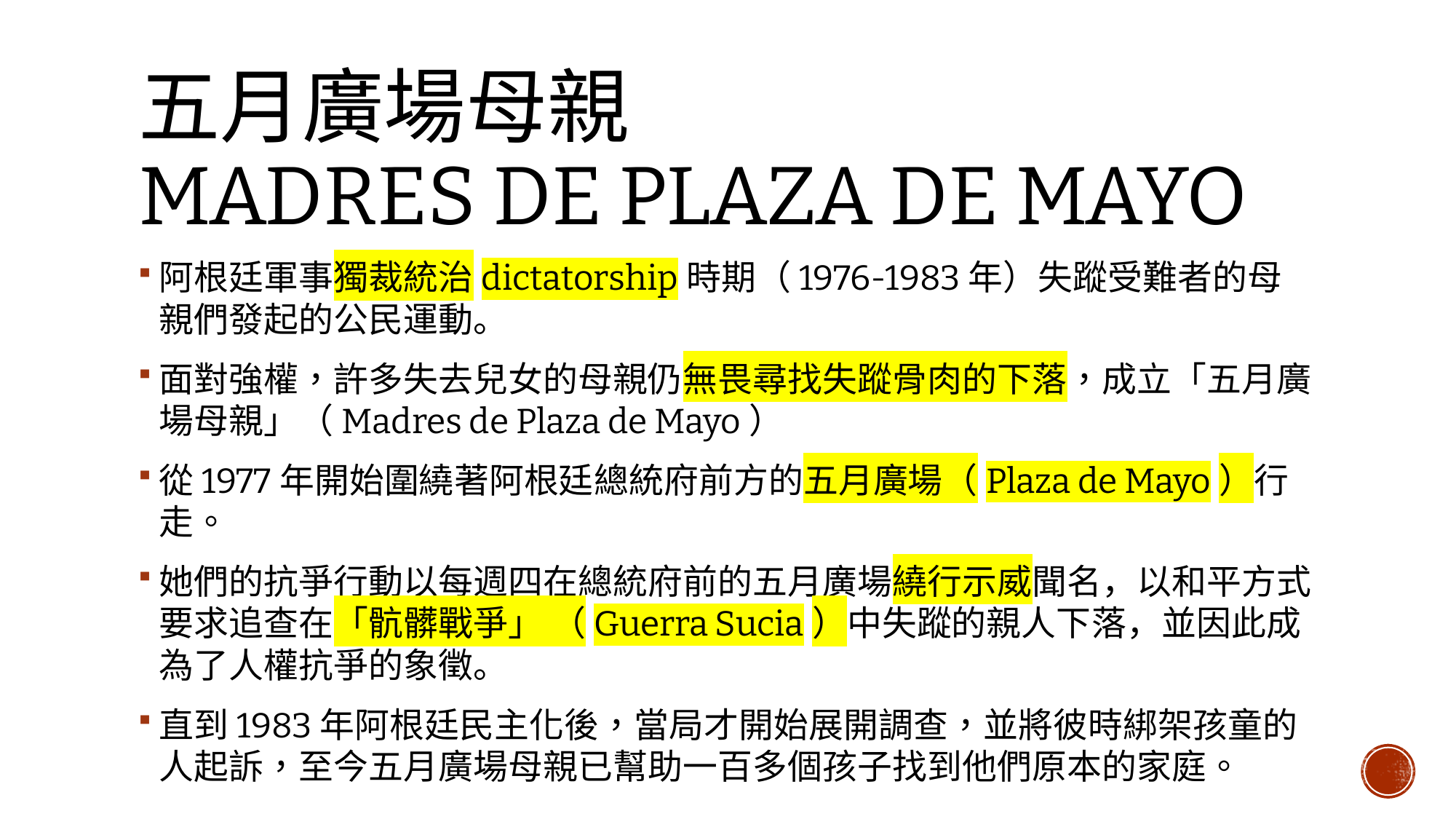

# 五月廣場母親 Madres de Plaza de Mayo
阿根廷軍事獨裁統治dictatorship時期（1976-1983年）失蹤受難者的母親們發起的公民運動。
面對強權，許多失去兒女的母親仍無畏尋找失蹤骨肉的下落，成立「五月廣場母親」（Madres de Plaza de Mayo）
從1977年開始圍繞著阿根廷總統府前方的五月廣場（Plaza de Mayo）行走。
她們的抗爭行動以每週四在總統府前的五月廣場繞行示威聞名，以和平方式要求追查在「骯髒戰爭」 （Guerra Sucia）中失蹤的親人下落，並因此成為了人權抗爭的象徵。
直到1983年阿根廷民主化後，當局才開始展開調查，並將彼時綁架孩童的人起訴，至今五月廣場母親已幫助一百多個孩子找到他們原本的家庭。